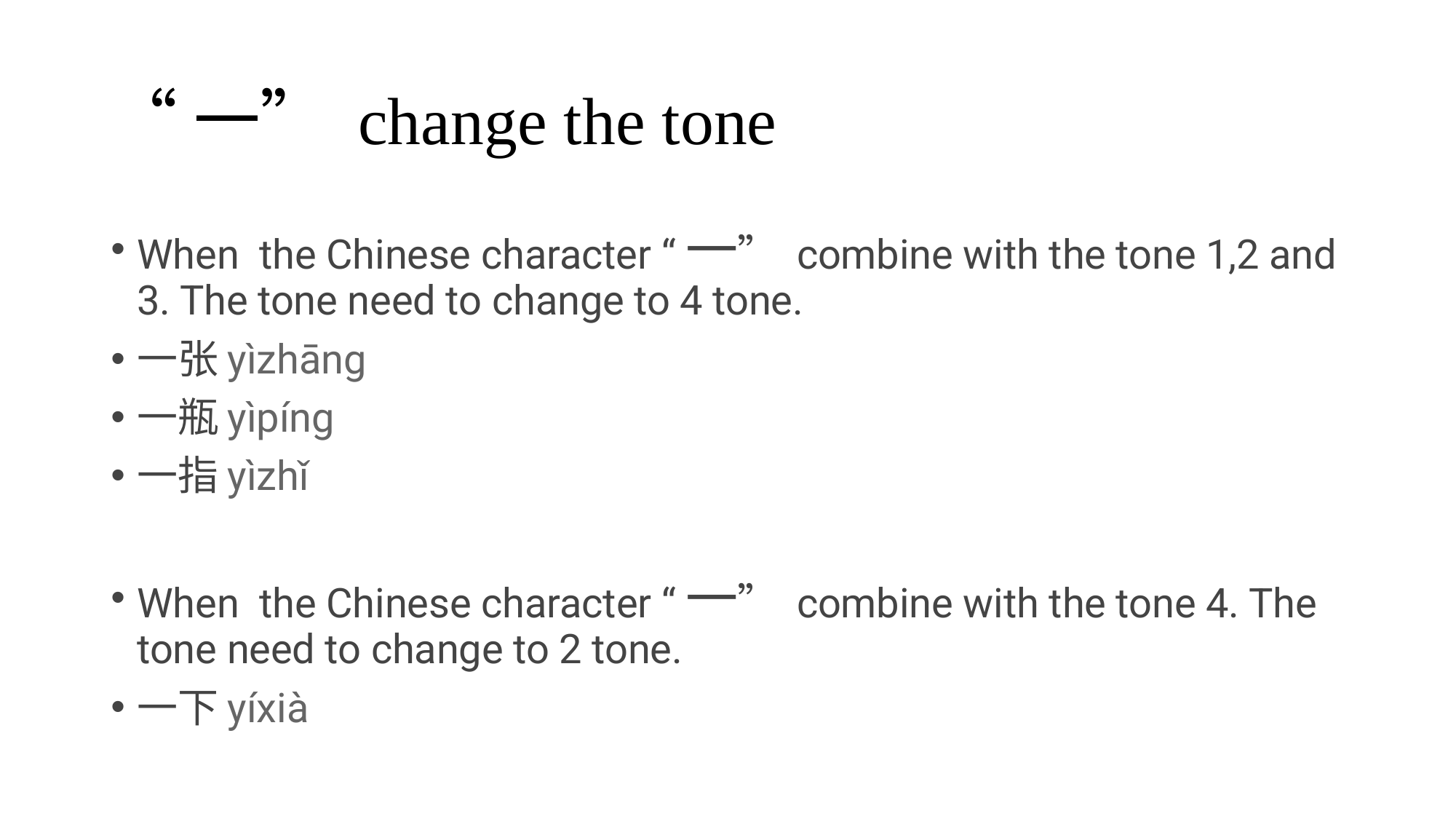

# “一” change the tone
When  the Chinese character “一” combine with the tone 1,2 and 3. The tone need to change to 4 tone.
一张yìzhāng
一瓶yìpíng
一指yìzhǐ

When  the Chinese character “一” combine with the tone 4. The tone need to change to 2 tone.
一下yíxià